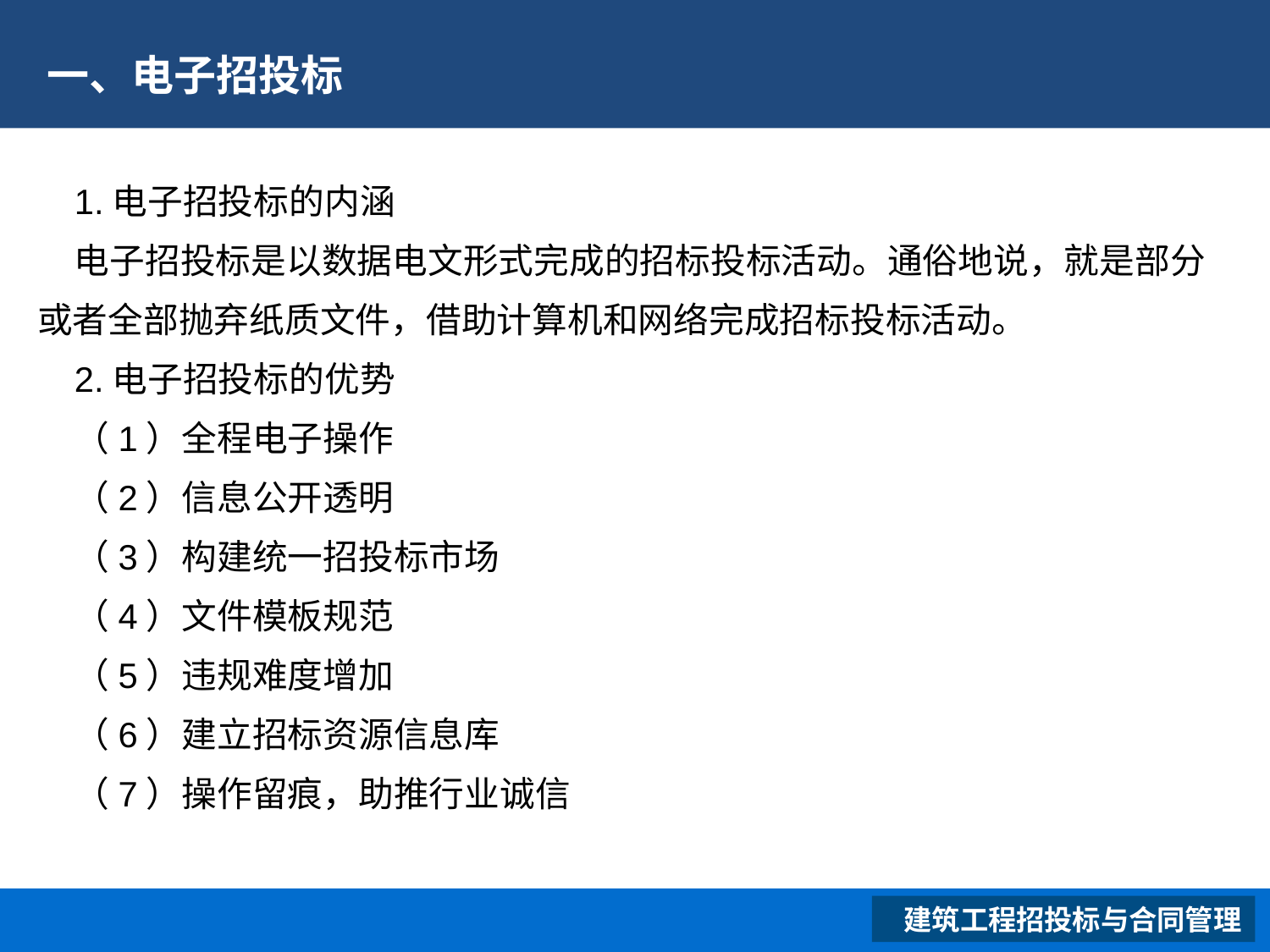

# 一、电子招投标
1.电子招投标的内涵
电子招投标是以数据电文形式完成的招标投标活动。通俗地说，就是部分或者全部抛弃纸质文件，借助计算机和网络完成招标投标活动。
2.电子招投标的优势
（1）全程电子操作
（2）信息公开透明
（3）构建统一招投标市场
（4）文件模板规范
（5）违规难度增加
（6）建立招标资源信息库
（7）操作留痕，助推行业诚信

  建筑工程招投标与合同管理
XXXXXXXXXXXXXXXXXX